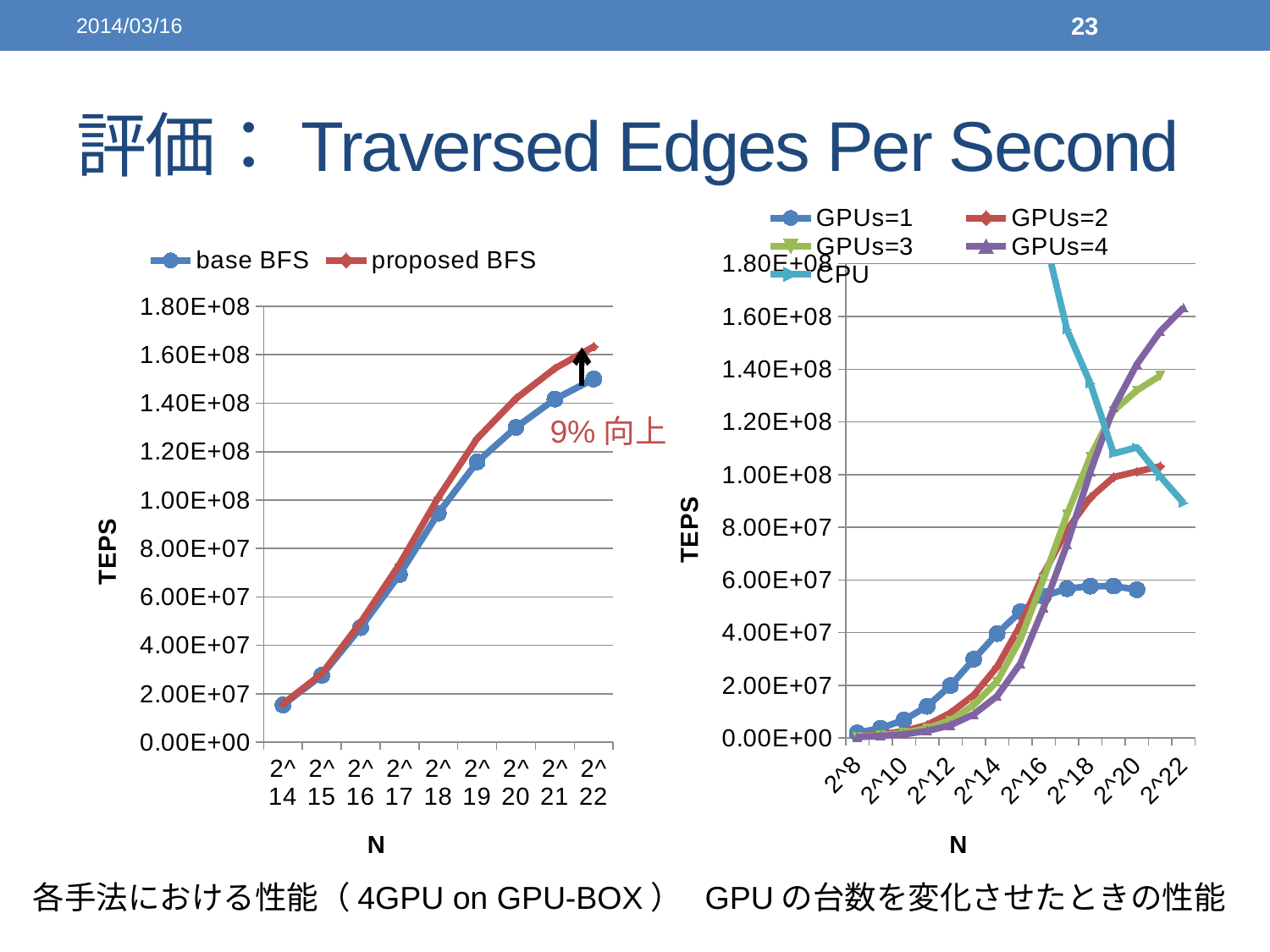

2014/03/16
23
# 評価：Traversed Edges Per Second

### Chart

| Category | GPUs=1 | GPUs=2 | GPUs=3 | GPUs=4 | CPU |
|---|---|---|---|---|---|
| 2^8 | 1979671.02586302 | 741329.180053298 | 558055.05235627 | 417131.390111041 | 602044448.731463 |
| 2^9 | 3752217.5439926 | 1416337.26843346 | 1079804.5047403 | 778177.317449022 | 563609332.285567 |
| 2^10 | 6858967.5376094 | 2634447.92984384 | 1955593.95721054 | 1426479.70894277 | 441582845.00239 |
| 2^11 | 12062540.5500698 | 4998266.73729774 | 3727885.7217562 | 2722867.88174878 | 492554101.75595 |
| 2^12 | 19902085.4445861 | 9554018.79678465 | 6741468.03118611 | 4865837.77273035 | 459727329.554665 |
| 2^13 | 29959720.9327068 | 16315028.9863532 | 12516886.2233275 | 9033863.5754827 | 414975693.489583 |
| 2^14 | 39671709.4752586 | 27047850.7894814 | 21505491.1160534 | 15894285.9756641 | 356964517.318969 |
| 2^15 | 47953088.9476182 | 42790038.724631 | 37479658.3605389 | 28320502.4640255 | 269715279.954627 |
| 2^16 | 53867578.2062777 | 62473561.096501 | 60527986.847611 | 49496180.782902 | 191886813.346205 |
| 2^17 | 56694478.4154622 | 78950316.3348936 | 84831584.0464982 | 73472355.360062 | 154997635.130072 |
| 2^18 | 57646556.6859759 | 91275326.5498127 | 106888693.290704 | 101079472.074105 | 134619016.408691 |
| 2^19 | 57670336.5361254 | 99036862.3286946 | 124228554.037126 | 125422448.124674 | 107980628.449222 |
| 2^20 | 56305757.5859487 | 101155365.343548 | 131953447.336001 | 141937363.652006 | 110345735.624164 |
| 2^21 | None | 103178736.142345 | 137550423.873045 | 154347396.559722 | 99328063.095166 |
| 2^22 | None | None | None | 163336402.554463 | 89236115.8051922 |

### Chart

| Category |  |  |
|---|---|---|
| 2^14 | 15436386.5276633 | 15894285.9756641 |
| 2^15 | 27660016.236617 | 28320502.4640255 |
| 2^16 | 47356297.5563144 | 49496180.782902 |
| 2^17 | 69227319.9238285 | 73472355.360062 |
| 2^18 | 94553758.8550892 | 101079472.074105 |
| 2^19 | 115747077.285939 | 125422448.124674 |
| 2^20 | 130025684.366174 | 141937363.652006 |
| 2^21 | 141679091.548626 | 154347396.559722 |
| 2^22 | 149989675.892428 | 163336402.554463 |
9%向上
各手法における性能（4GPU on GPU-BOX）
GPUの台数を変化させたときの性能